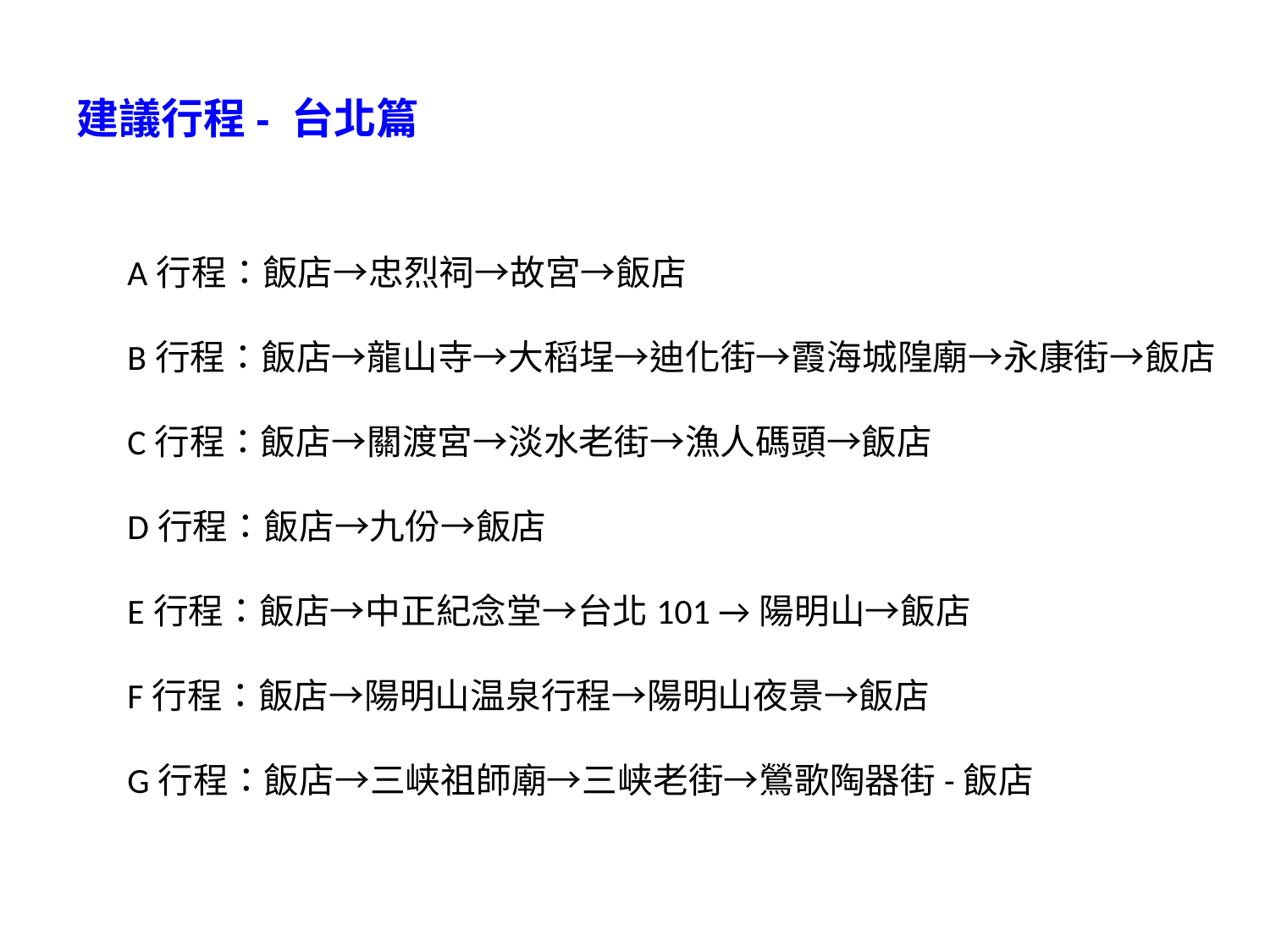

# 建議行程- 台北篇

A行程：飯店→忠烈祠→故宮→飯店

B行程：飯店→龍山寺→大稻埕→迪化街→霞海城隍廟→永康街→飯店

C行程：飯店→關渡宮→淡水老街→漁人碼頭→飯店

D行程：飯店→九份→飯店

E行程：飯店→中正紀念堂→台北101 →陽明山→飯店

F行程：飯店→陽明山温泉行程→陽明山夜景→飯店

G行程：飯店→三峡祖師廟→三峡老街→鶯歌陶器街-飯店